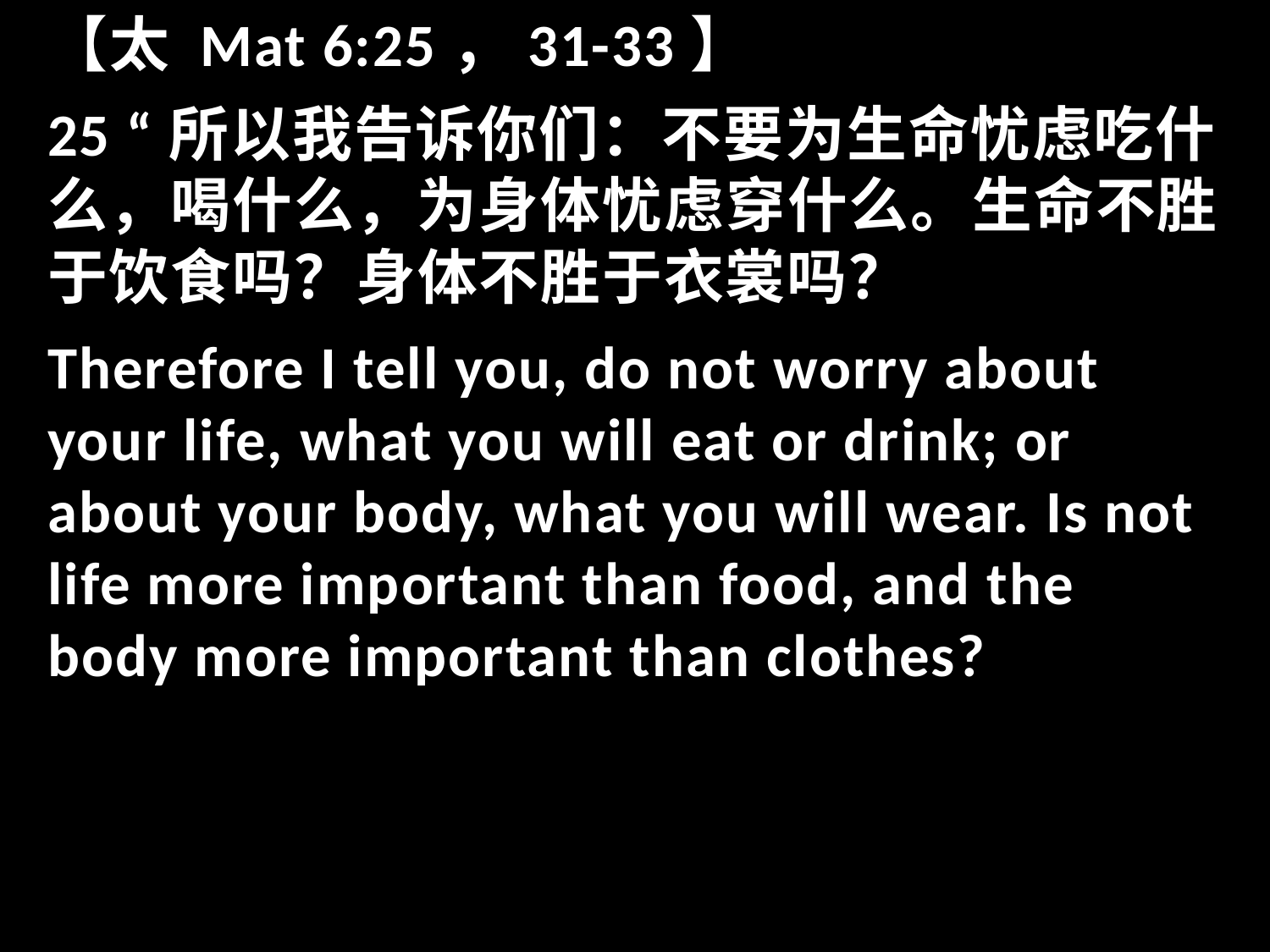

【太 Mat 6:25，31-33】
25 “所以我告诉你们：不要为生命忧虑吃什么，喝什么，为身体忧虑穿什么。生命不胜于饮食吗？身体不胜于衣裳吗？
Therefore I tell you, do not worry about your life, what you will eat or drink; or about your body, what you will wear. Is not life more important than food, and the body more important than clothes?